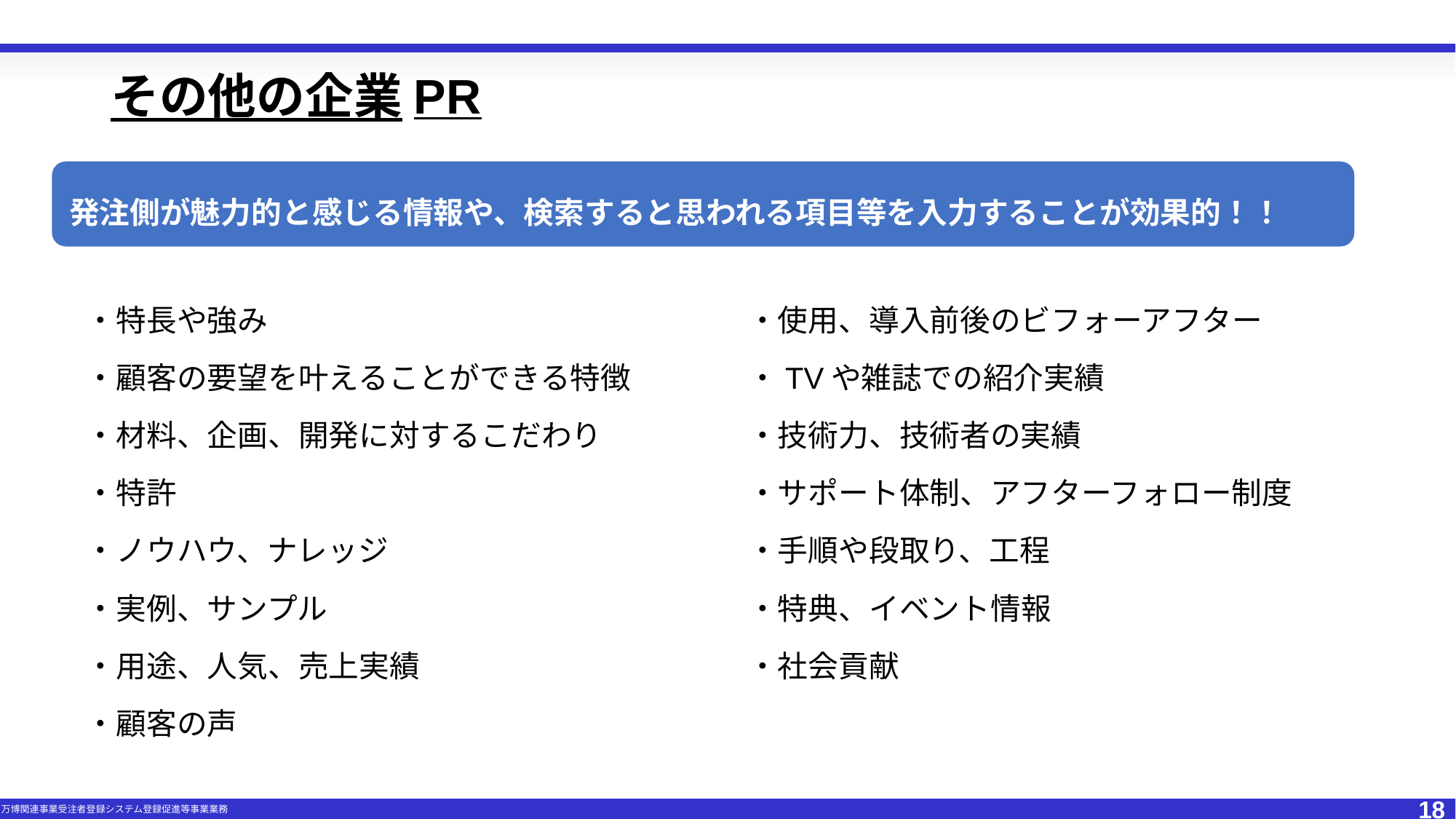

# その他の企業PR

発注側が魅力的と感じる情報や、検索すると思われる項目等を入力することが効果的！！
・特長や強み
・顧客の要望を叶えることができる特徴
・材料、企画、開発に対するこだわり
・特許
・ノウハウ、ナレッジ
・実例、サンプル
・用途、人気、売上実績
・顧客の声

・使用、導入前後のビフォーアフター
・TVや雑誌での紹介実績
・技術力、技術者の実績
・サポート体制、アフターフォロー制度
・手順や段取り、工程
・特典、イベント情報
・社会貢献

18